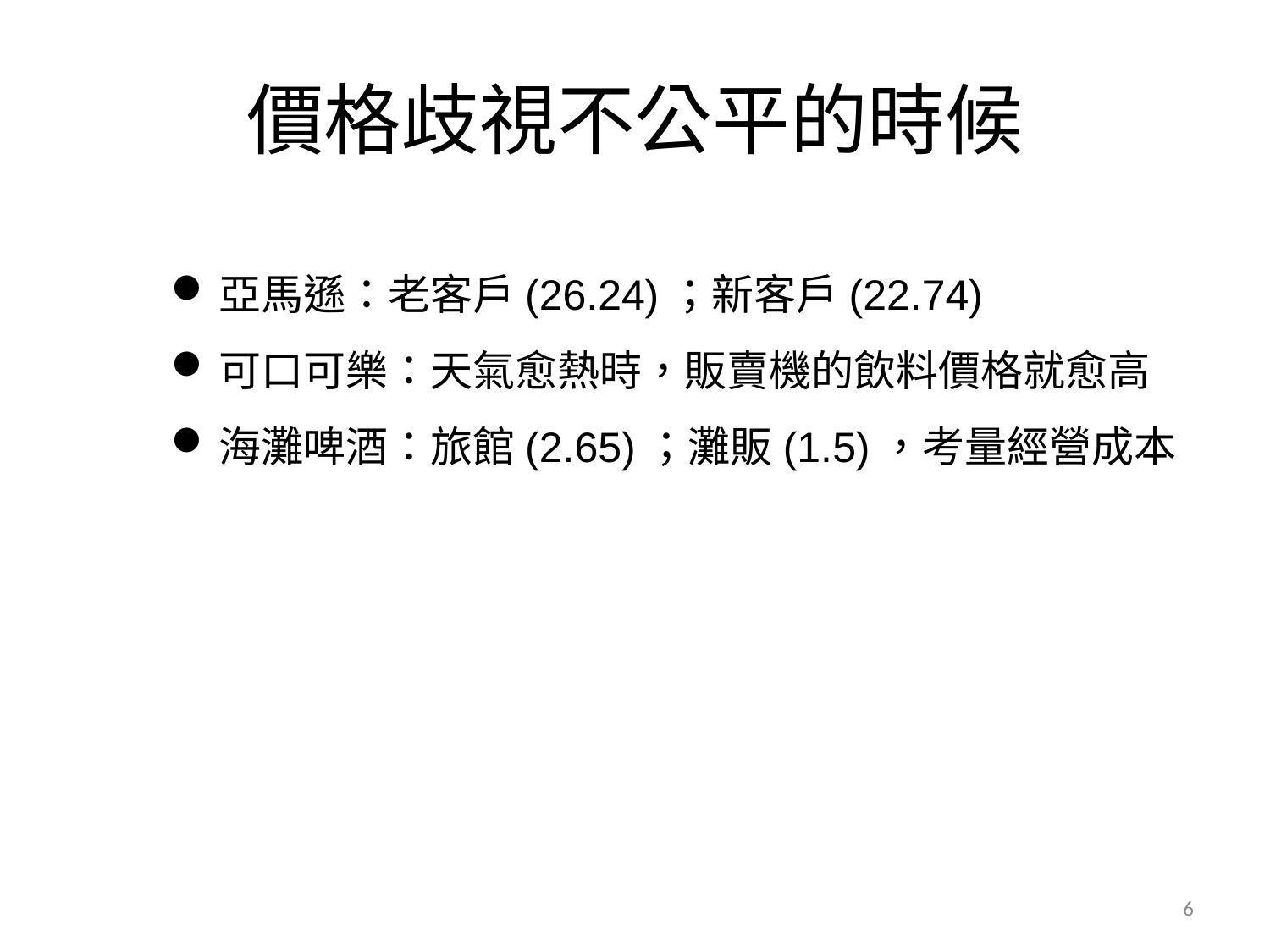

# 價格歧視不公平的時候

亞馬遜：老客戶(26.24)；新客戶(22.74)
可口可樂：天氣愈熱時，販賣機的飲料價格就愈高
海灘啤酒：旅館(2.65)；灘販(1.5)，考量經營成本
6